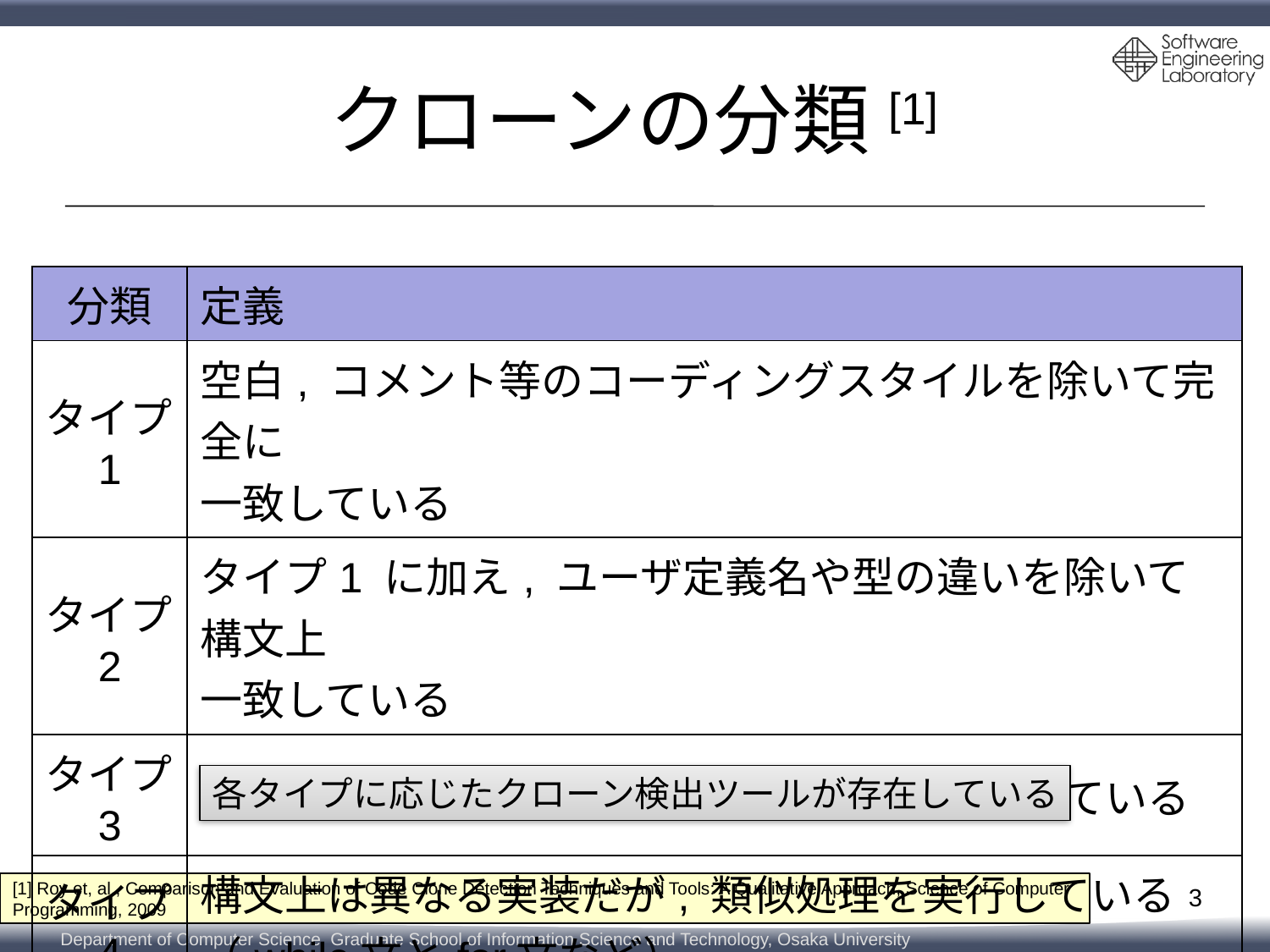

# クローンの分類[1]
| 分類 | 定義 |
| --- | --- |
| タイプ1 | 空白, コメント等のコーディングスタイルを除いて完全に 一致している |
| タイプ2 | タイプ1 に加え, ユーザ定義名や型の違いを除いて構文上 一致している |
| タイプ3 | タイプ2 に加え, 文が挿入・変更・削除されている |
| タイプ4 | 構文上は異なる実装だが, 類似処理を実行している （while文とfor文など） |
各タイプに応じたクローン検出ツールが存在している
[1] Roy et, al., Comparison and Evaluation of Code Clone Detection Techniques and Tools: A Qualitative Approach, Science of Computer Programming, 2009
3